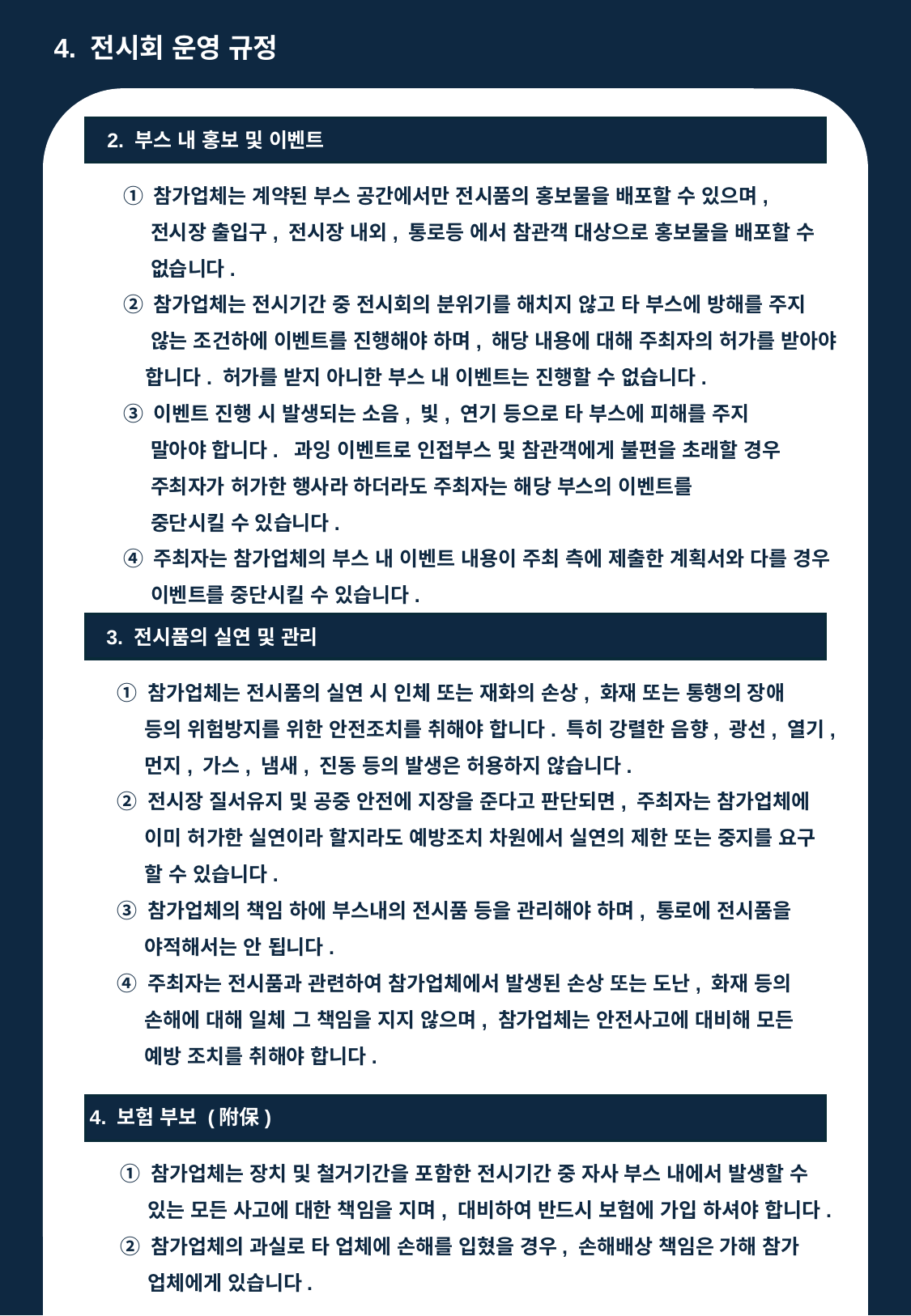

4. 전시회 운영 규정

2. 부스 내 홍보 및 이벤트
① 참가업체는 계약된 부스 공간에서만 전시품의 홍보물을 배포할 수 있으며,
    전시장 출입구, 전시장 내외, 통로등 에서 참관객 대상으로 홍보물을 배포할 수
    없습니다.
② 참가업체는 전시기간 중 전시회의 분위기를 해치지 않고 타 부스에 방해를 주지
    않는 조건하에 이벤트를 진행해야 하며, 해당 내용에 대해 주최자의 허가를 받아야
    합니다. 허가를 받지 아니한 부스 내 이벤트는 진행할 수 없습니다.
③ 이벤트 진행 시 발생되는 소음, 빛, 연기 등으로 타 부스에 피해를 주지
    말아야 합니다.  과잉 이벤트로 인접부스 및 참관객에게 불편을 초래할 경우
    주최자가 허가한 행사라 하더라도 주최자는 해당 부스의 이벤트를
    중단시킬 수 있습니다.
④ 주최자는 참가업체의 부스 내 이벤트 내용이 주최 측에 제출한 계획서와 다를 경우
    이벤트를 중단시킬 수 있습니다.

3. 전시품의 실연 및 관리
① 참가업체는 전시품의 실연 시 인체 또는 재화의 손상, 화재 또는 통행의 장애
    등의 위험방지를 위한 안전조치를 취해야 합니다. 특히 강렬한 음향, 광선, 열기,
    먼지, 가스, 냄새, 진동 등의 발생은 허용하지 않습니다.
② 전시장 질서유지 및 공중 안전에 지장을 준다고 판단되면, 주최자는 참가업체에
    이미 허가한 실연이라 할지라도 예방조치 차원에서 실연의 제한 또는 중지를 요구
    할 수 있습니다.
③ 참가업체의 책임 하에 부스내의 전시품 등을 관리해야 하며, 통로에 전시품을
    야적해서는 안 됩니다.
④ 주최자는 전시품과 관련하여 참가업체에서 발생된 손상 또는 도난, 화재 등의
    손해에 대해 일체 그 책임을 지지 않으며, 참가업체는 안전사고에 대비해 모든
    예방 조치를 취해야 합니다.

4. 보험 부보 (附保)

① 참가업체는 장치 및 철거기간을 포함한 전시기간 중 자사 부스 내에서 발생할 수
    있는 모든 사고에 대한 책임을 지며, 대비하여 반드시 보험에 가입 하셔야 합니다.
② 참가업체의 과실로 타 업체에 손해를 입혔을 경우, 손해배상 책임은 가해 참가
    업체에게 있습니다.